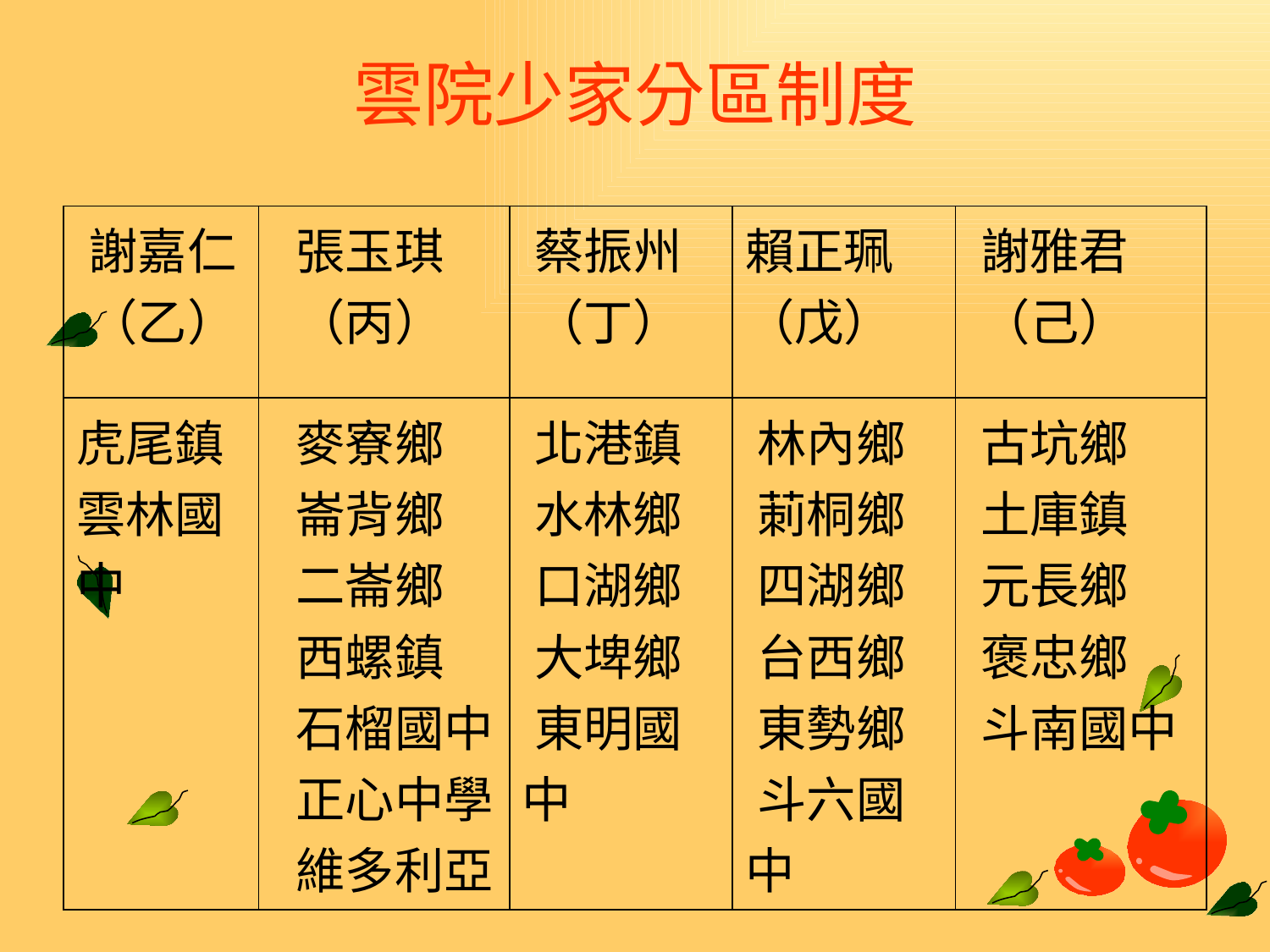

# 雲院少家分區制度
| 謝嘉仁 （乙） | 張玉琪 （丙） | 蔡振州 （丁） | 賴正珮 （戊） | 謝雅君 （己） |
| --- | --- | --- | --- | --- |
| 虎尾鎮 雲林國中 | 麥寮鄉 崙背鄉 二崙鄉 西螺鎮 石榴國中 正心中學 維多利亞 | 北港鎮 水林鄉 口湖鄉 大埤鄉 東明國中 | 林內鄉 莿桐鄉 四湖鄉 台西鄉 東勢鄉 斗六國中 | 古坑鄉 土庫鎮 元長鄉 褒忠鄉 斗南國中 |